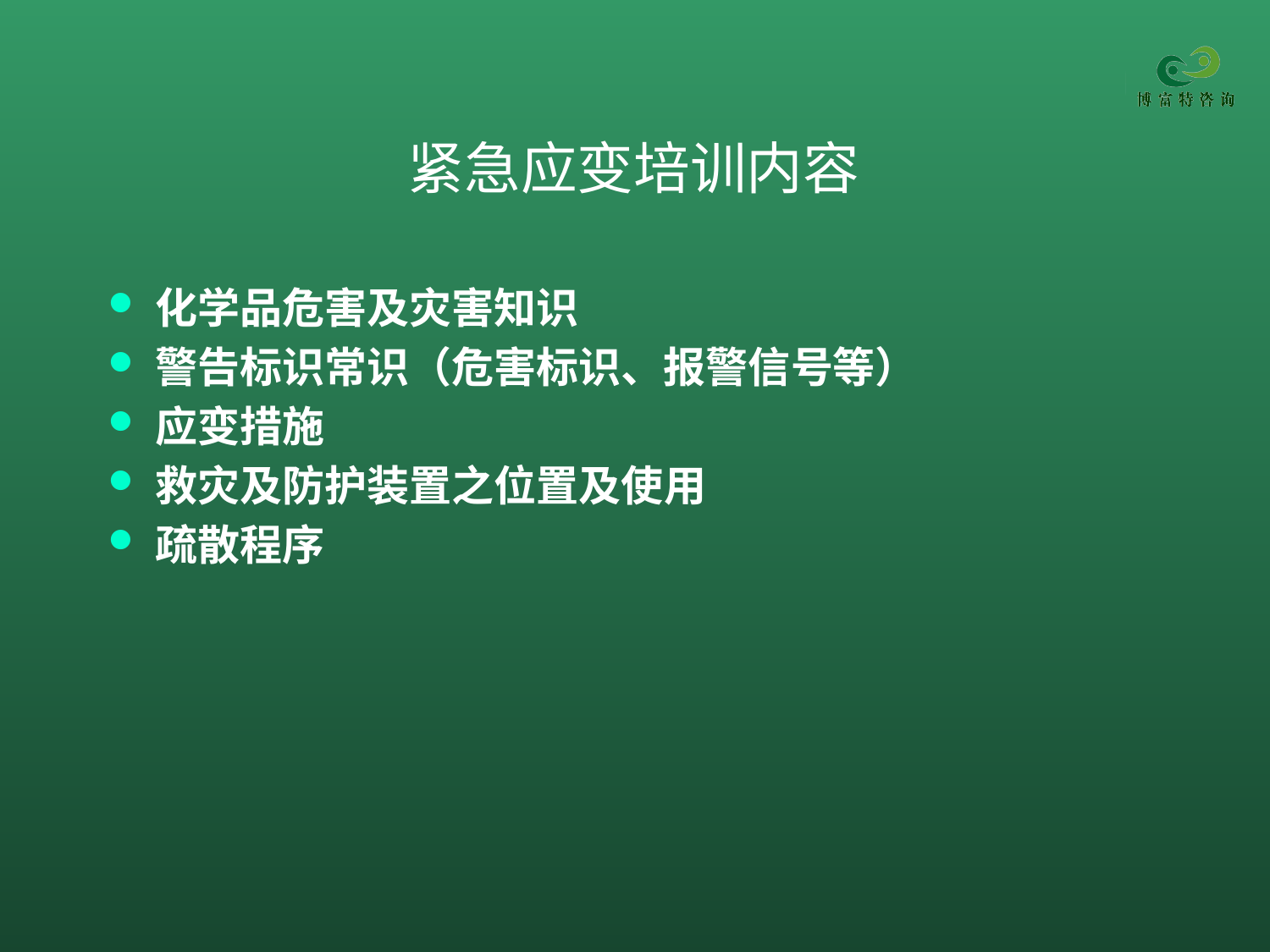

紧急应变培训内容
化学品危害及灾害知识
警告标识常识（危害标识、报警信号等）
应变措施
救灾及防护装置之位置及使用
疏散程序